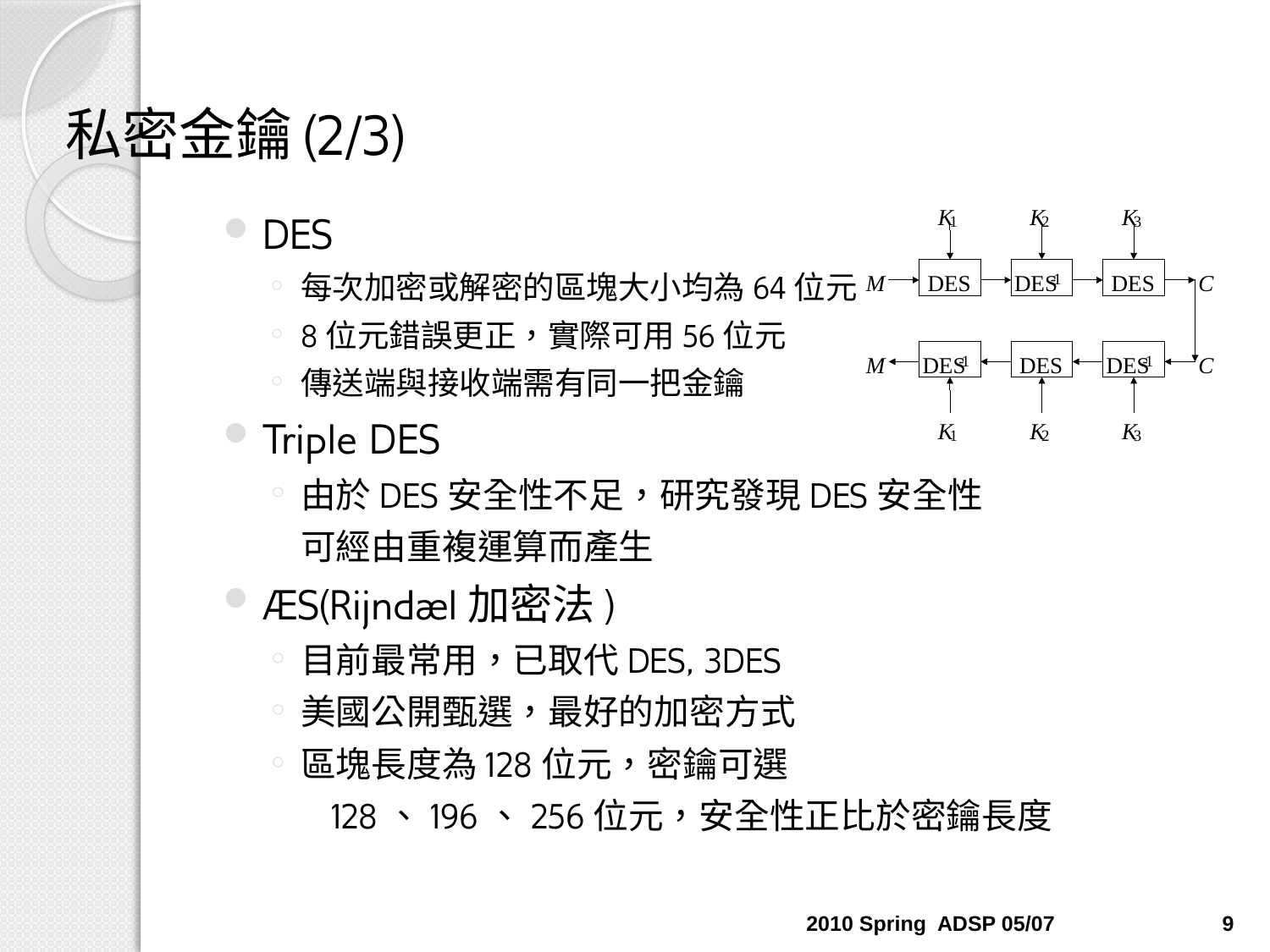

# 私密金鑰(2/3)

K
K
K
1
2
3

M
DES
DES
DES
C
-
1

M
DES
DES
DES
C
-
1
-
1

K
K
K
1
2
3
DES
每次加密或解密的區塊大小均為64位元
8位元錯誤更正，實際可用56位元
傳送端與接收端需有同一把金鑰
Triple DES
由於DES安全性不足，研究發現DES安全性
	可經由重複運算而產生
AES(Rijndael加密法)
目前最常用，已取代DES, 3DES
美國公開甄選，最好的加密方式
區塊長度為128位元，密鑰可選
      128、196、256位元，安全性正比於密鑰長度

2010 Spring  ADSP 05/07
9